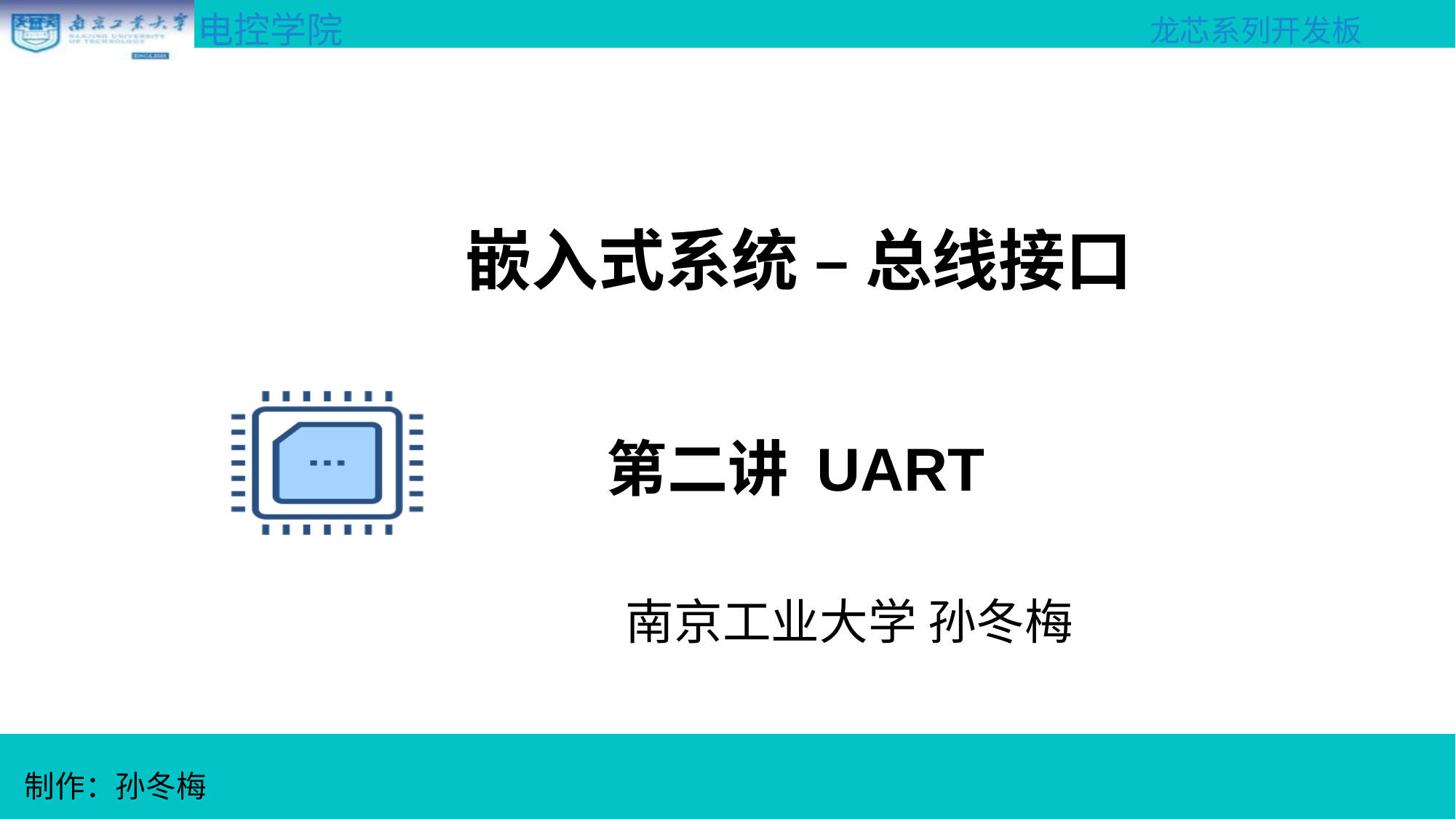

嵌入式系统 – 总线接口
第二讲 UART
南京工业大学 孙冬梅